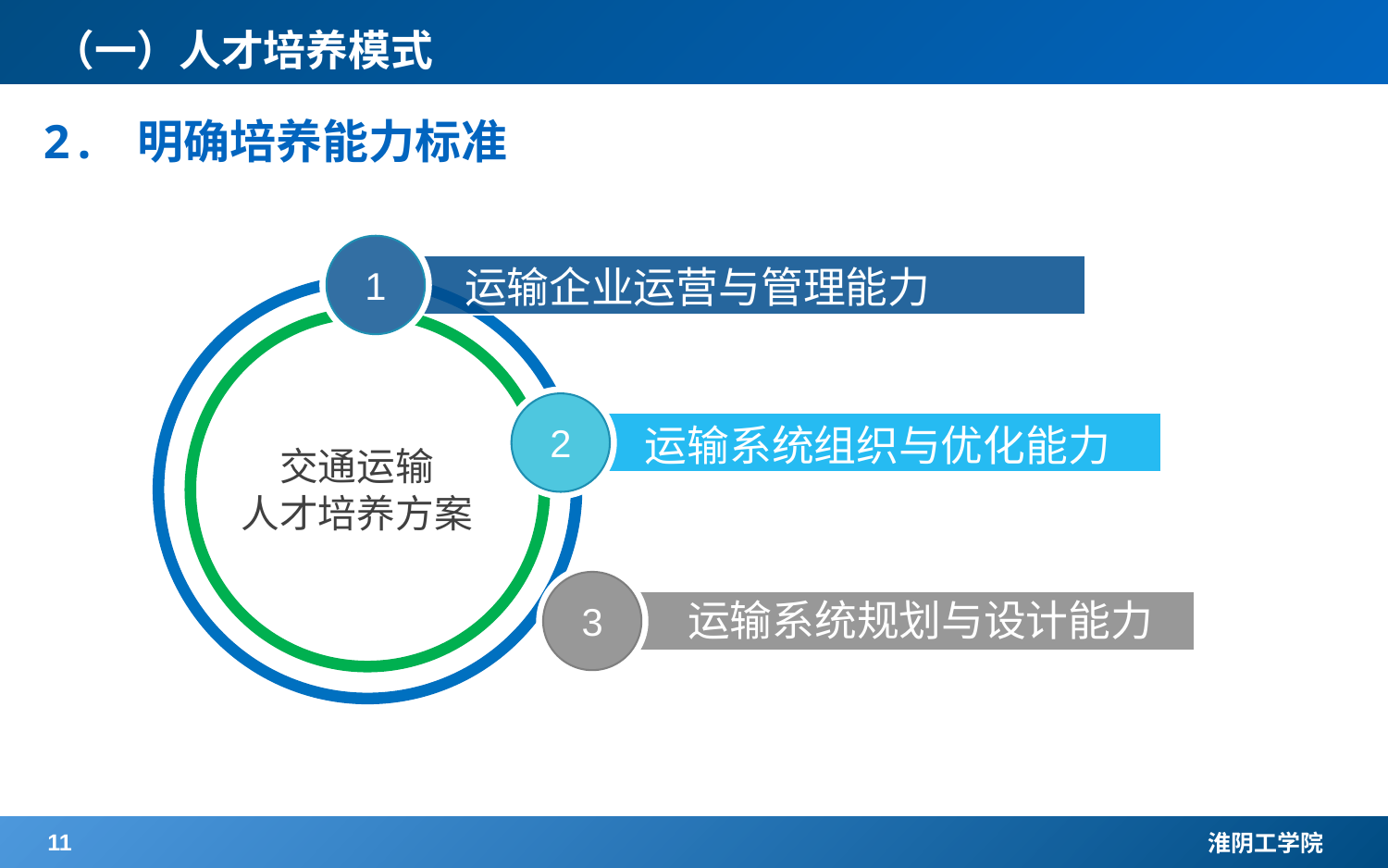

（一）人才培养模式
2. 明确培养能力标准

1

运输企业运营与管理能力

交通运输
人才培养方案

2

运输系统组织与优化能力

3

运输系统规划与设计能力